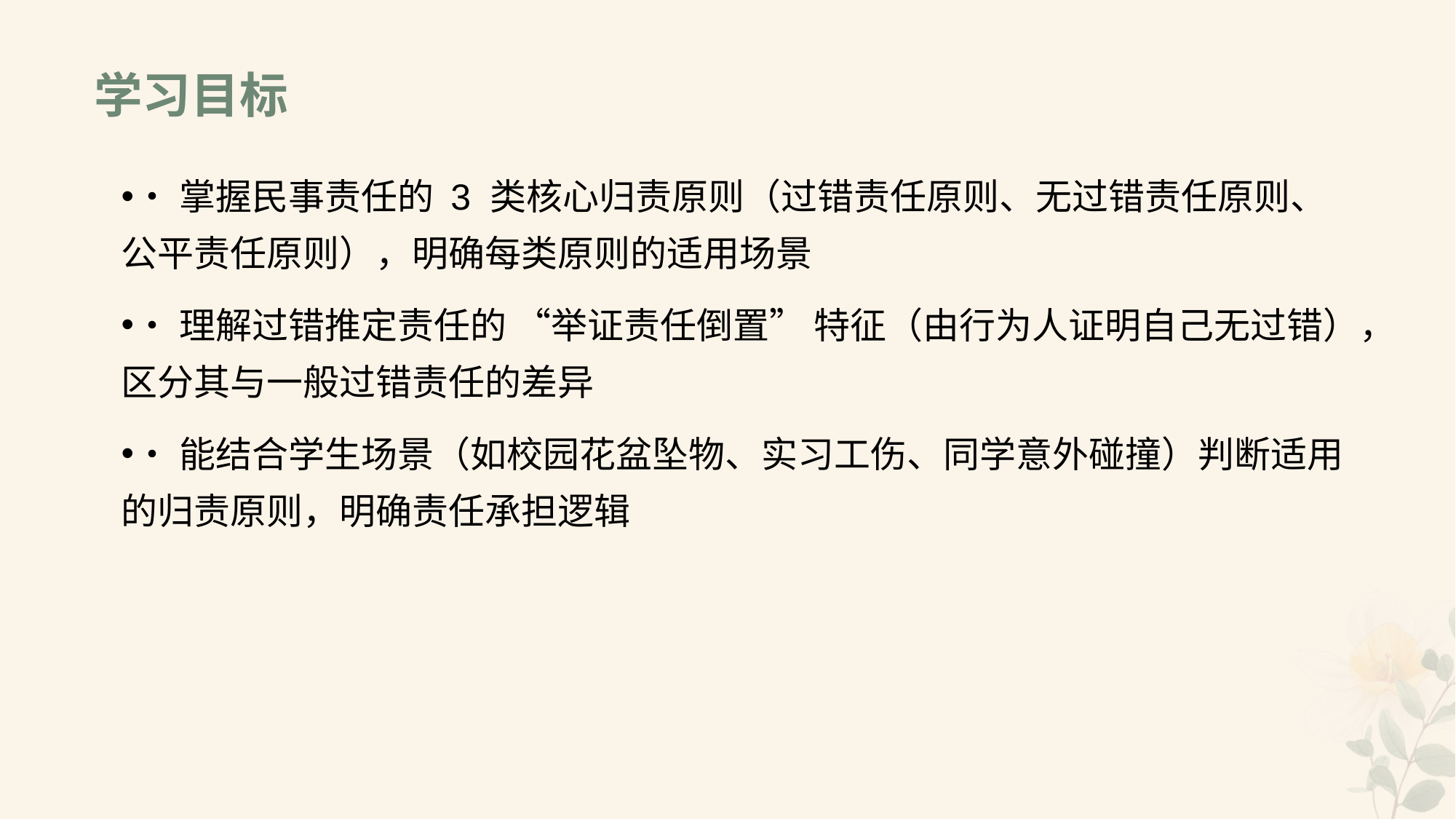

# 学习目标
•掌握民事责任的 3 类核心归责原则（过错责任原则、无过错责任原则、公平责任原则），明确每类原则的适用场景
•理解过错推定责任的 “举证责任倒置” 特征（由行为人证明自己无过错），区分其与一般过错责任的差异
•能结合学生场景（如校园花盆坠物、实习工伤、同学意外碰撞）判断适用的归责原则，明确责任承担逻辑